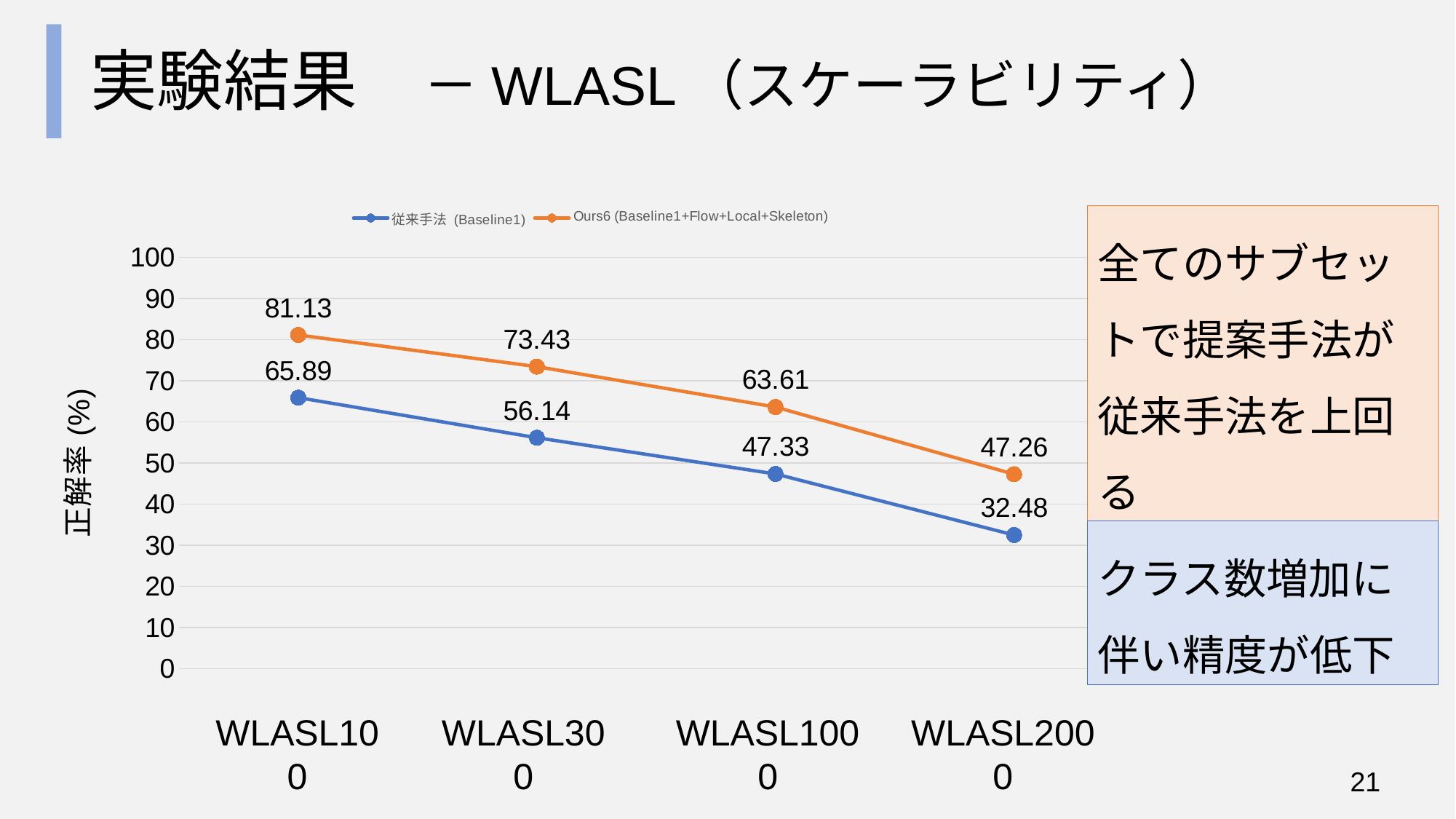

# 実験結果　－WLASL（スケーラビリティ）

### Chart

| Category |  |  |
|---|---|---|
全てのサブセットで提案手法が
従来手法を上回る
クラス数増加に伴い精度が低下
WLASL2000
WLASL100
WLASL300
WLASL1000
21